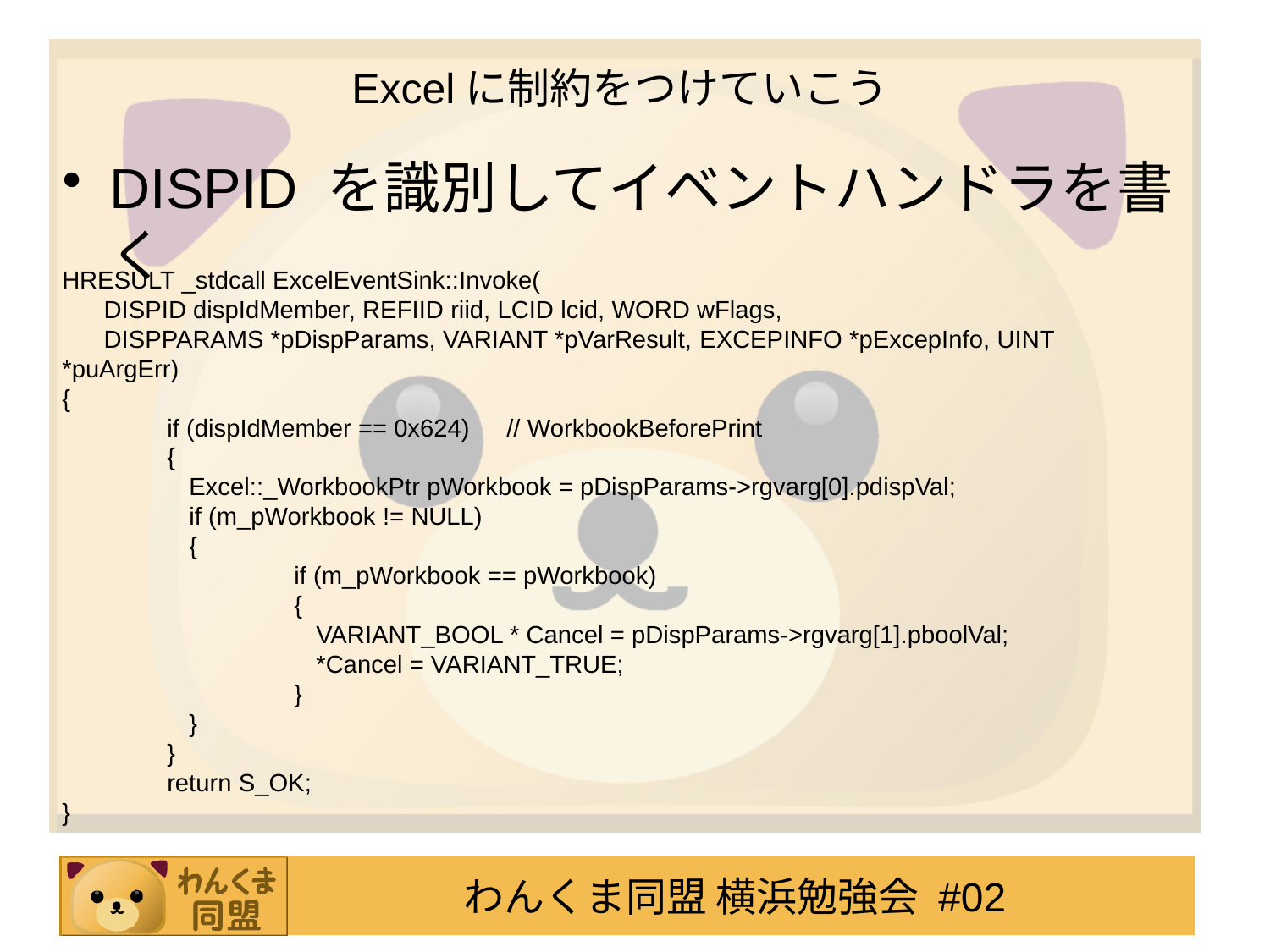

# Excelに制約をつけていこう
DISPID を識別してイベントハンドラを書く
HRESULT _stdcall ExcelEventSink::Invoke(
      DISPID dispIdMember, REFIID riid, LCID lcid, WORD wFlags,
      DISPPARAMS *pDispParams, VARIANT *pVarResult, EXCEPINFO *pExcepInfo, UINT *puArgErr)
{
　　　　if (dispIdMember == 0x624)　// WorkbookBeforePrint
　　　　{
	Excel::_WorkbookPtr pWorkbook = pDispParams->rgvarg[0].pdispVal;
	if (m_pWorkbook != NULL)
	{
	　　　　if (m_pWorkbook == pWorkbook)
	　　　　{
		VARIANT_BOOL * Cancel = pDispParams->rgvarg[1].pboolVal;
		*Cancel = VARIANT_TRUE;
	　　　　}
	}
　　　　}
　　　　return S_OK;
}